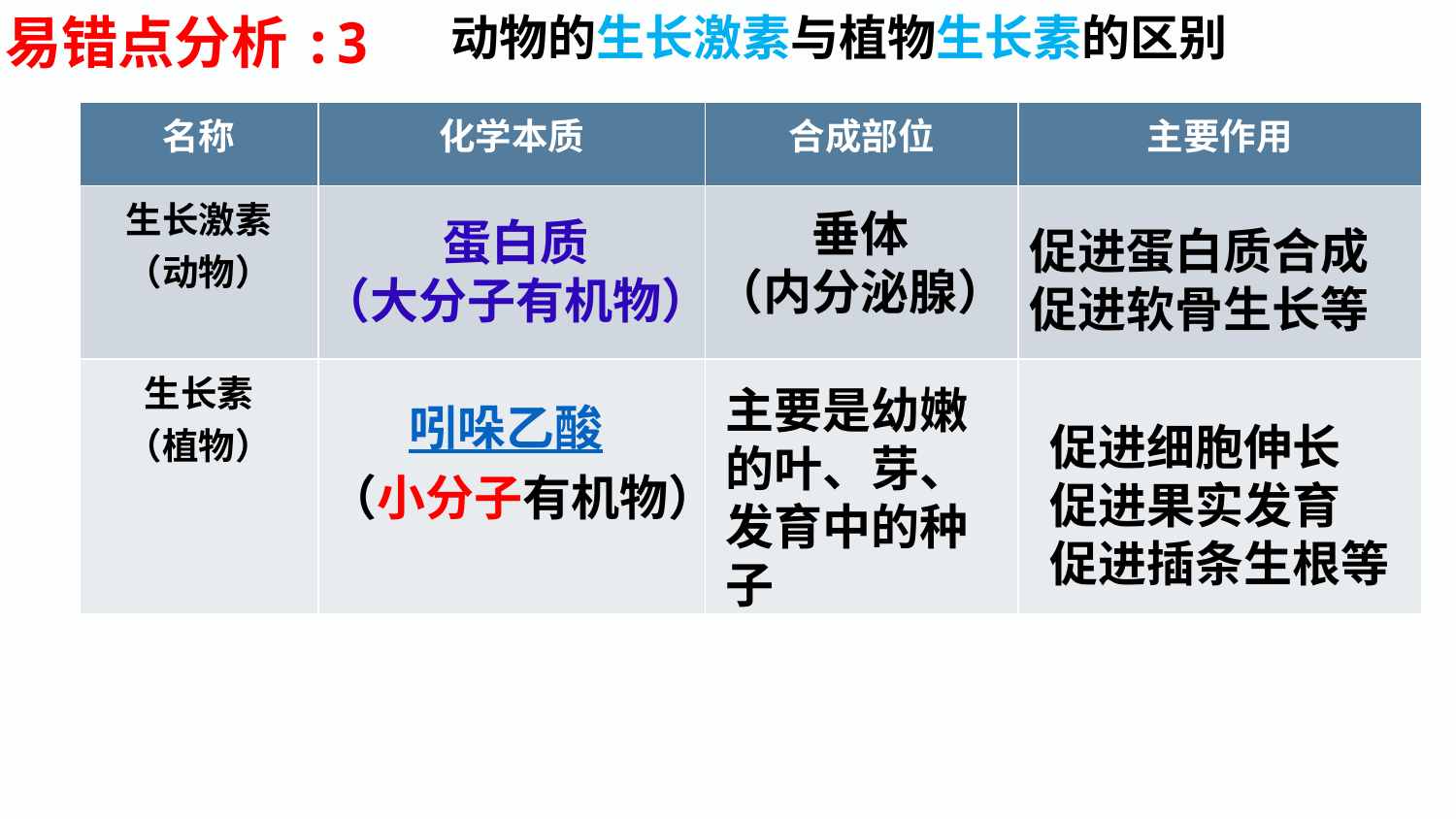

易错点分析:3
动物的生长激素与植物生长素的区别
| 名称 | 化学本质 | 合成部位 | 主要作用 |
| --- | --- | --- | --- |
| 生长激素 （动物） |  |  |  |
| 生长素 （植物） |  |  |  |
垂体
（内分泌腺）
蛋白质
（大分子有机物）
促进蛋白质合成
促进软骨生长等
主要是幼嫩的叶、芽、发育中的种子
吲哚乙酸
（小分子有机物）
促进细胞伸长
促进果实发育
促进插条生根等